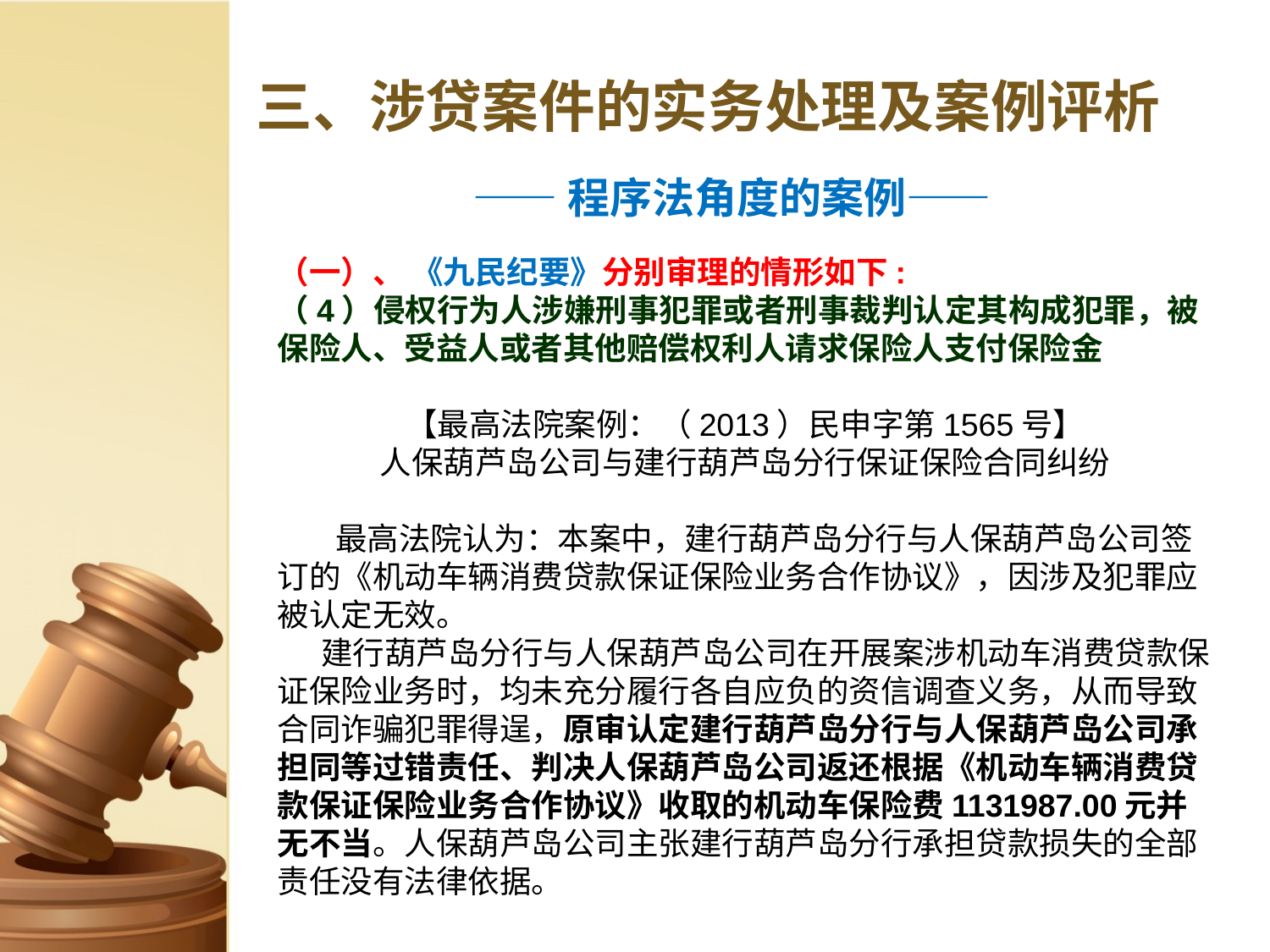

# 三、涉贷案件的实务处理及案例评析
——程序法角度的案例——
（一）、 《九民纪要》分别审理的情形如下:
（4）侵权行为人涉嫌刑事犯罪或者刑事裁判认定其构成犯罪，被保险人、受益人或者其他赔偿权利人请求保险人支付保险金

【最高法院案例：（2013）民申字第1565号】
人保葫芦岛公司与建行葫芦岛分行保证保险合同纠纷

       最高法院认为：本案中，建行葫芦岛分行与人保葫芦岛公司签订的《机动车辆消费贷款保证保险业务合作协议》，因涉及犯罪应被认定无效。
     建行葫芦岛分行与人保葫芦岛公司在开展案涉机动车消费贷款保证保险业务时，均未充分履行各自应负的资信调查义务，从而导致合同诈骗犯罪得逞，原审认定建行葫芦岛分行与人保葫芦岛公司承担同等过错责任、判决人保葫芦岛公司返还根据《机动车辆消费贷款保证保险业务合作协议》收取的机动车保险费1131987.00元并无不当。人保葫芦岛公司主张建行葫芦岛分行承担贷款损失的全部责任没有法律依据。